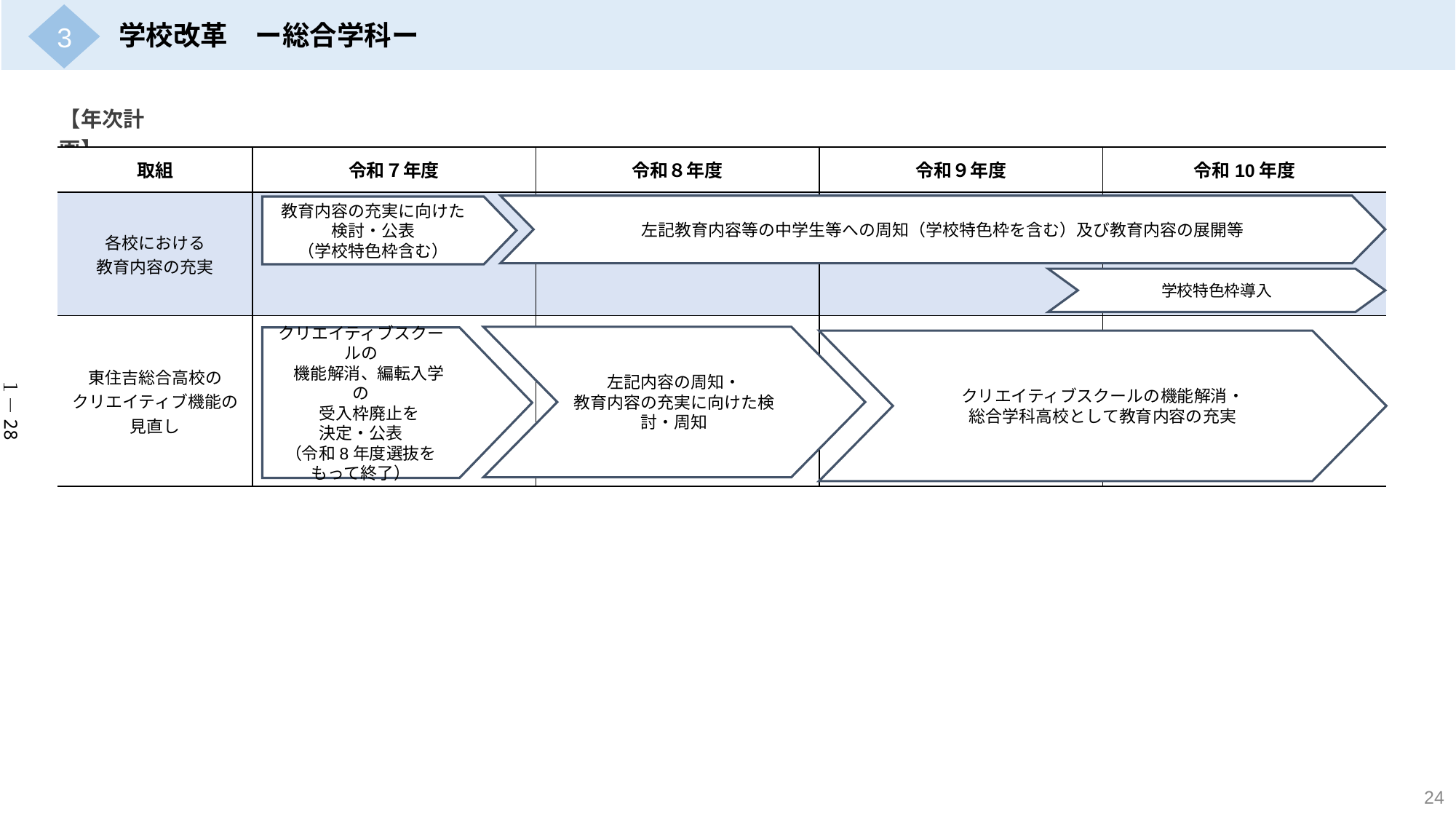

3
学校改革　ー総合学科ー
【年次計画】
| 取組 | 令和７年度 | 令和８年度 | 令和９年度 | 令和10年度 |
| --- | --- | --- | --- | --- |
| 各校における 教育内容の充実 |  |  |  |  |
| 東住吉総合高校の クリエイティブ機能の 見直し |  |  |  |  |
左記教育内容等の中学生等への周知（学校特色枠を含む）及び教育内容の展開等
教育内容の充実に向けた
検討・公表
（学校特色枠含む）
学校特色枠導入
左記内容の周知・
教育内容の充実に向けた検討・周知
クリエイティブスクールの
　機能解消、編転入学の
　受入枠廃止を
決定・公表
（令和8年度選抜を
もって終了）
クリエイティブスクールの機能解消・
総合学科高校として教育内容の充実
１－28
24